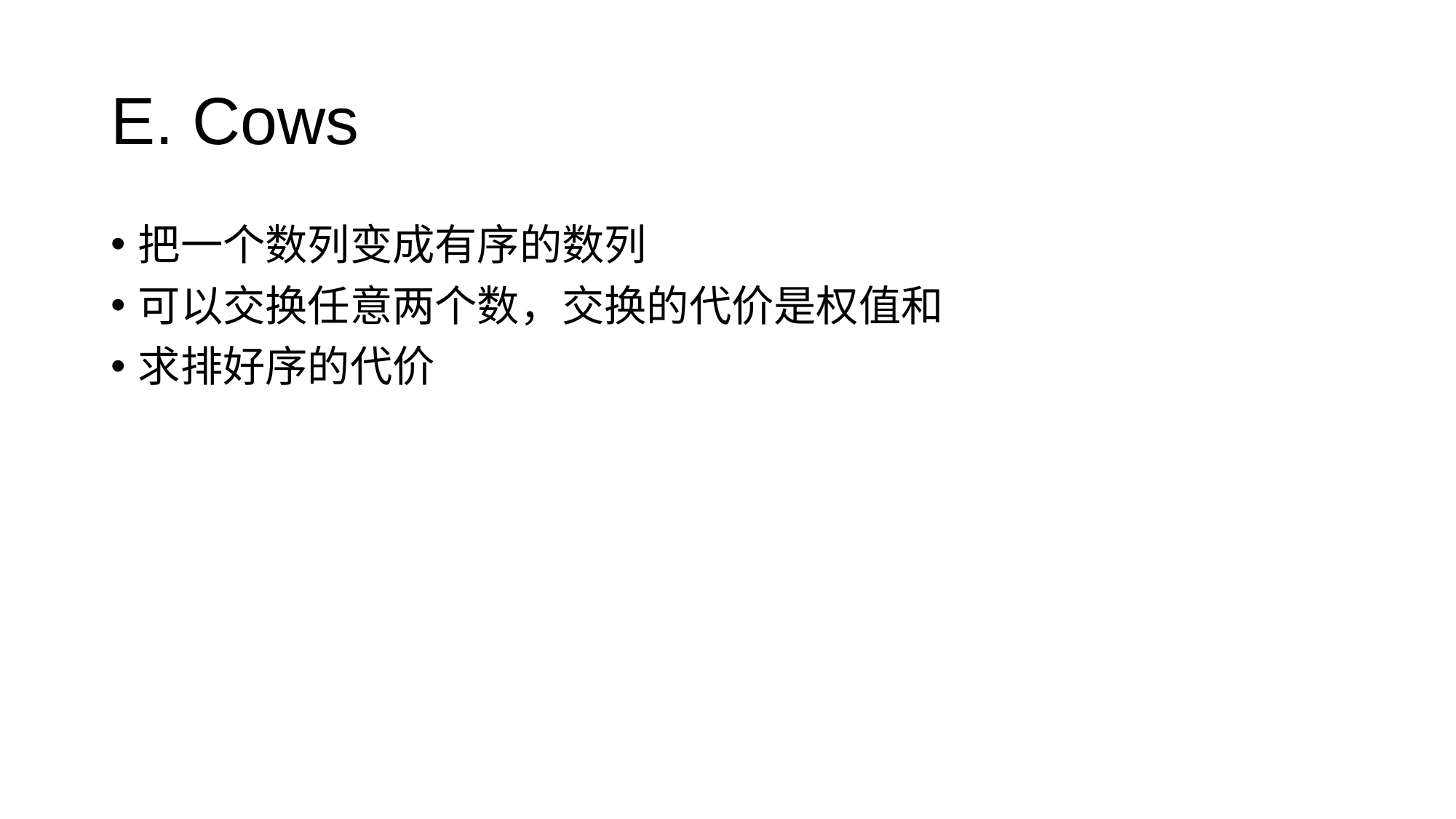

# E. Cows
把一个数列变成有序的数列
可以交换任意两个数，交换的代价是权值和
求排好序的代价